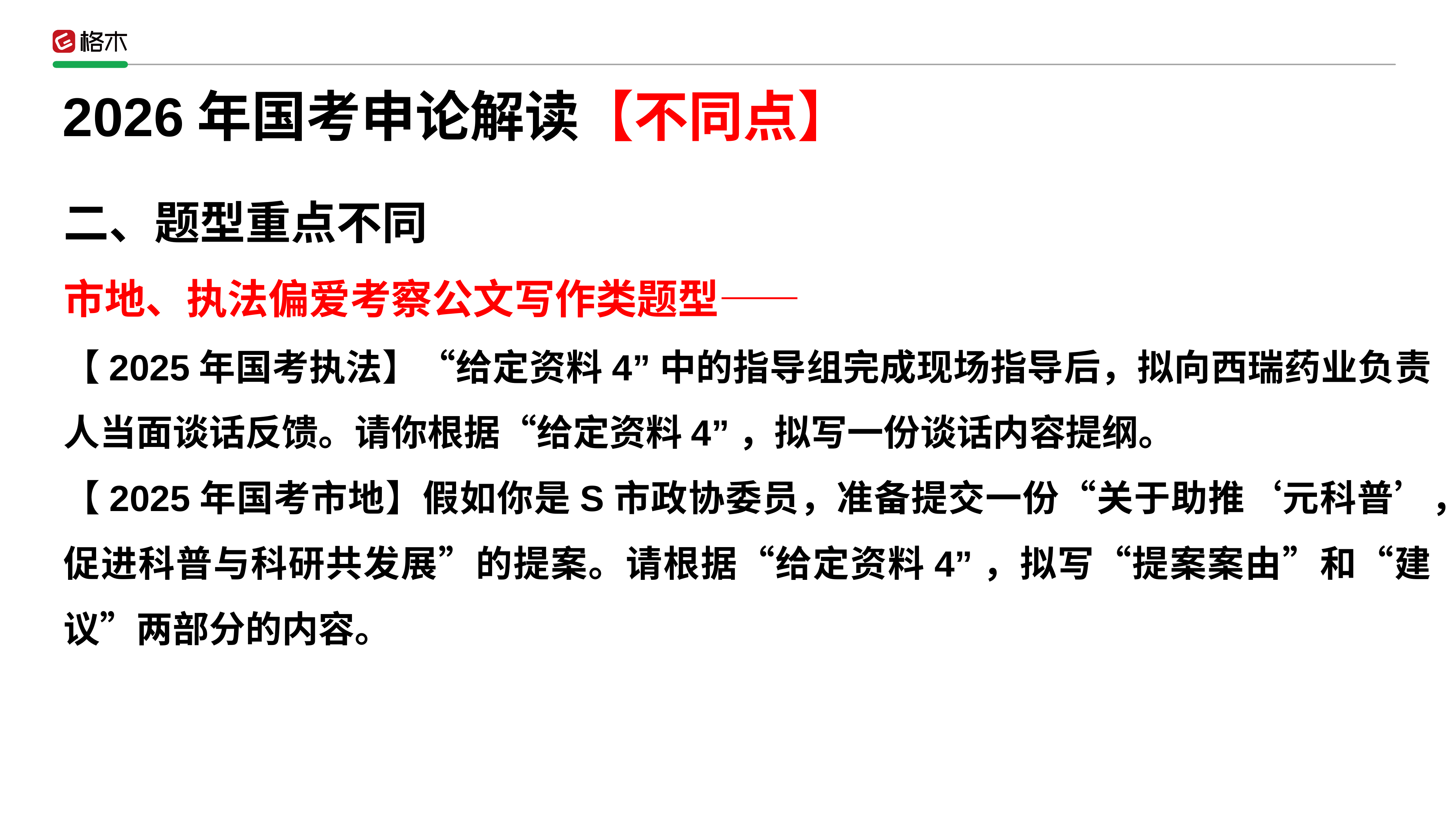

2026年国考申论解读【不同点】
二、题型重点不同
市地、执法偏爱考察公文写作类题型——
【2025年国考执法】“给定资料4”中的指导组完成现场指导后，拟向西瑞药业负责人当面谈话反馈。请你根据“给定资料4”，拟写一份谈话内容提纲。
【2025年国考市地】假如你是S市政协委员，准备提交一份“关于助推‘元科普’，促进科普与科研共发展”的提案。请根据“给定资料4”，拟写“提案案由”和“建议”两部分的内容。